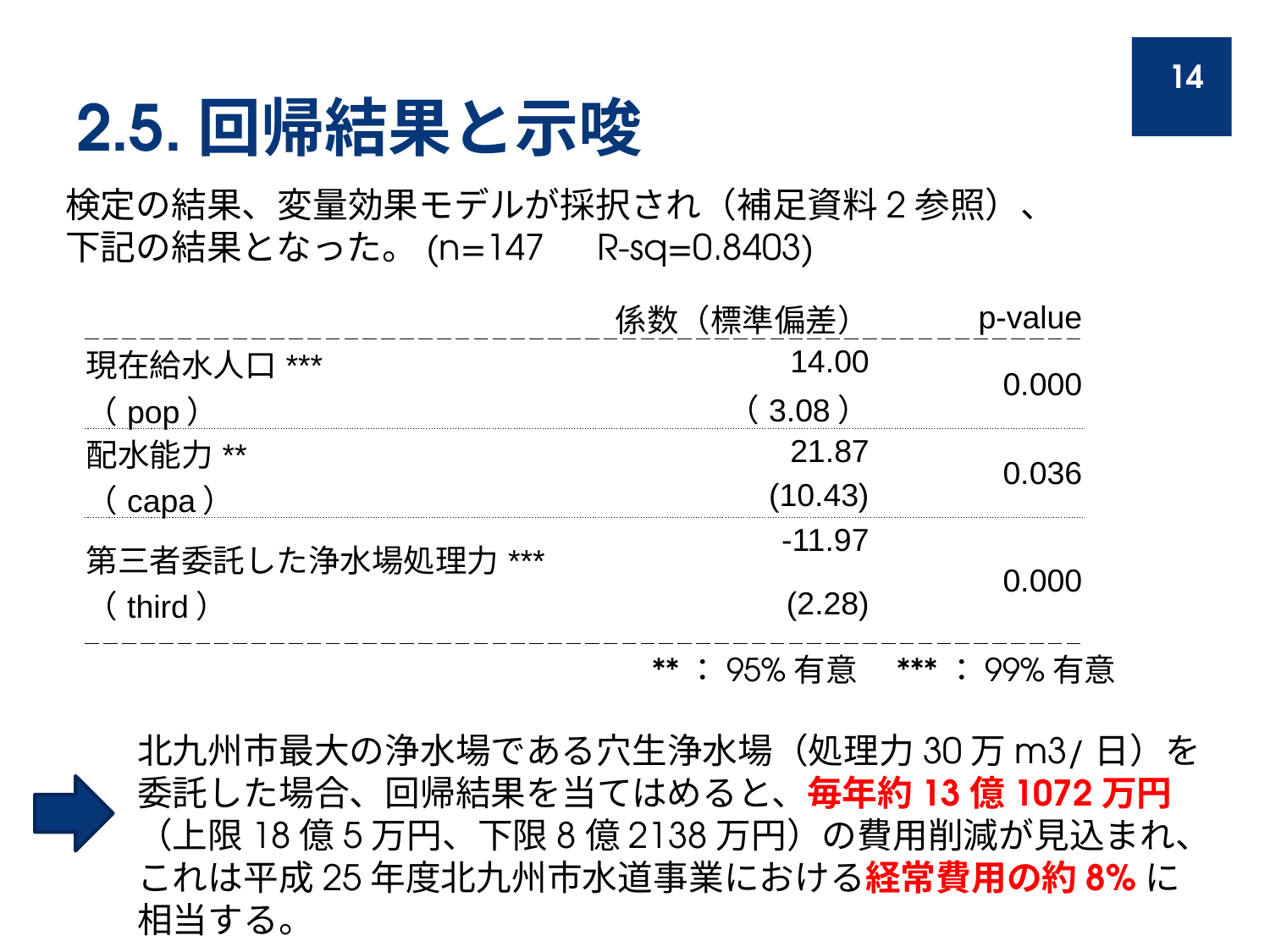

# 2.5.回帰結果と示唆
14
検定の結果、変量効果モデルが採択され（補足資料2参照）、
下記の結果となった。(n=147　R-sq=0.8403)
|  | 係数（標準偏差） | p-value |
| --- | --- | --- |
| 現在給水人口\*\*\* （pop） | 14.00 | 0.000 |
|  | （3.08） |  |
| 配水能力\*\* （capa） | 21.87 | 0.036 |
|  | (10.43) |  |
| 第三者委託した浄水場処理力\*\*\* （third） | -11.97 | 0.000 |
|  | (2.28) |  |
**：95%有意　***：99%有意
北九州市最大の浄水場である穴生浄水場（処理力30万m3/日）を委託した場合、回帰結果を当てはめると、毎年約13億1072万円（上限18億5万円、下限8億2138万円）の費用削減が見込まれ、これは平成25年度北九州市水道事業における経常費用の約8%に相当する。